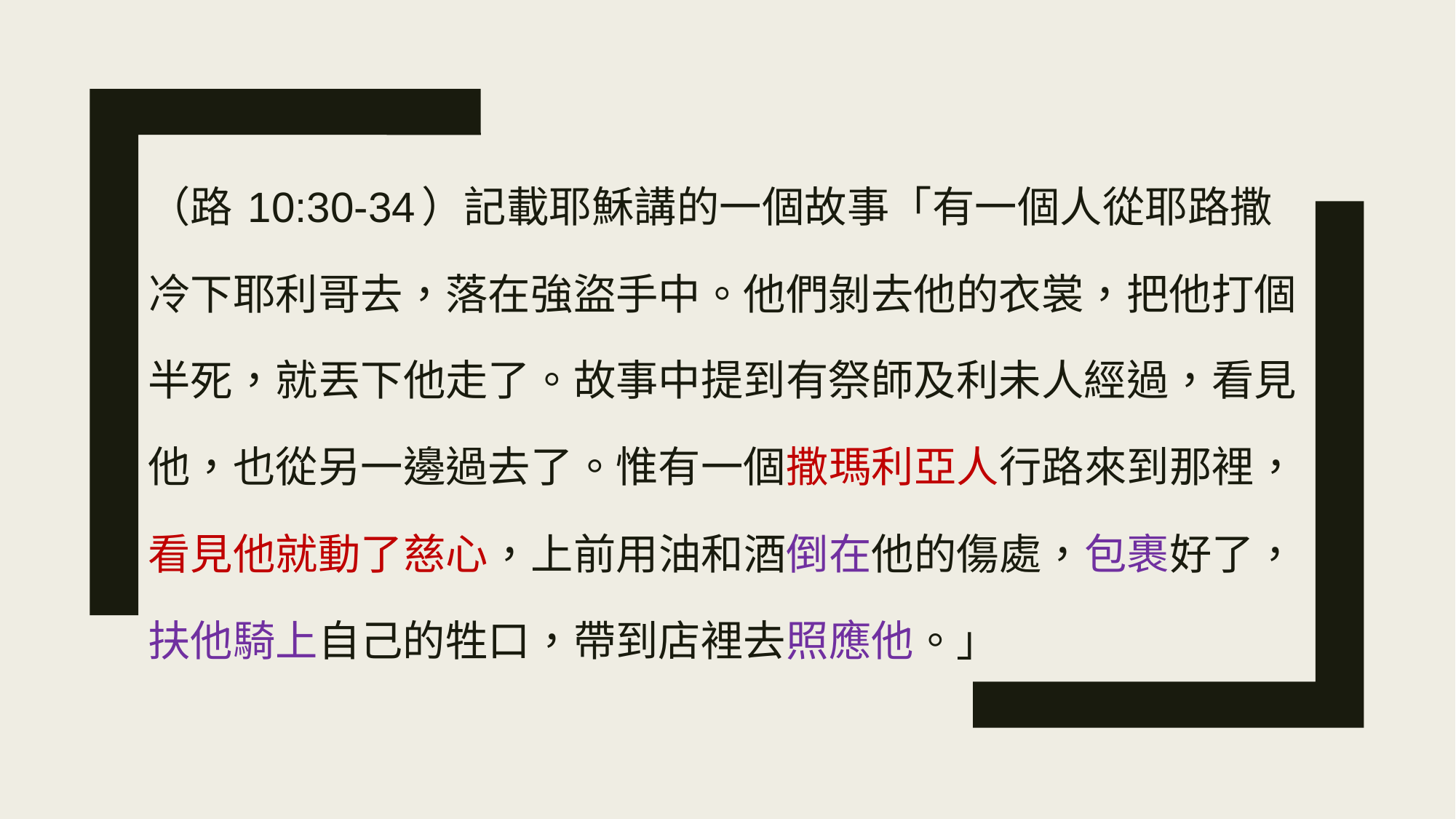

（路 10:30-34）記載耶穌講的一個故事「有一個人從耶路撒冷下耶利哥去，落在強盜手中。他們剝去他的衣裳，把他打個半死，就丟下他走了。故事中提到有祭師及利未人經過，看見他，也從另一邊過去了。惟有一個撒瑪利亞人行路來到那裡，看見他就動了慈心，上前用油和酒倒在他的傷處，包裹好了，扶他騎上自己的牲口，帶到店裡去照應他。」